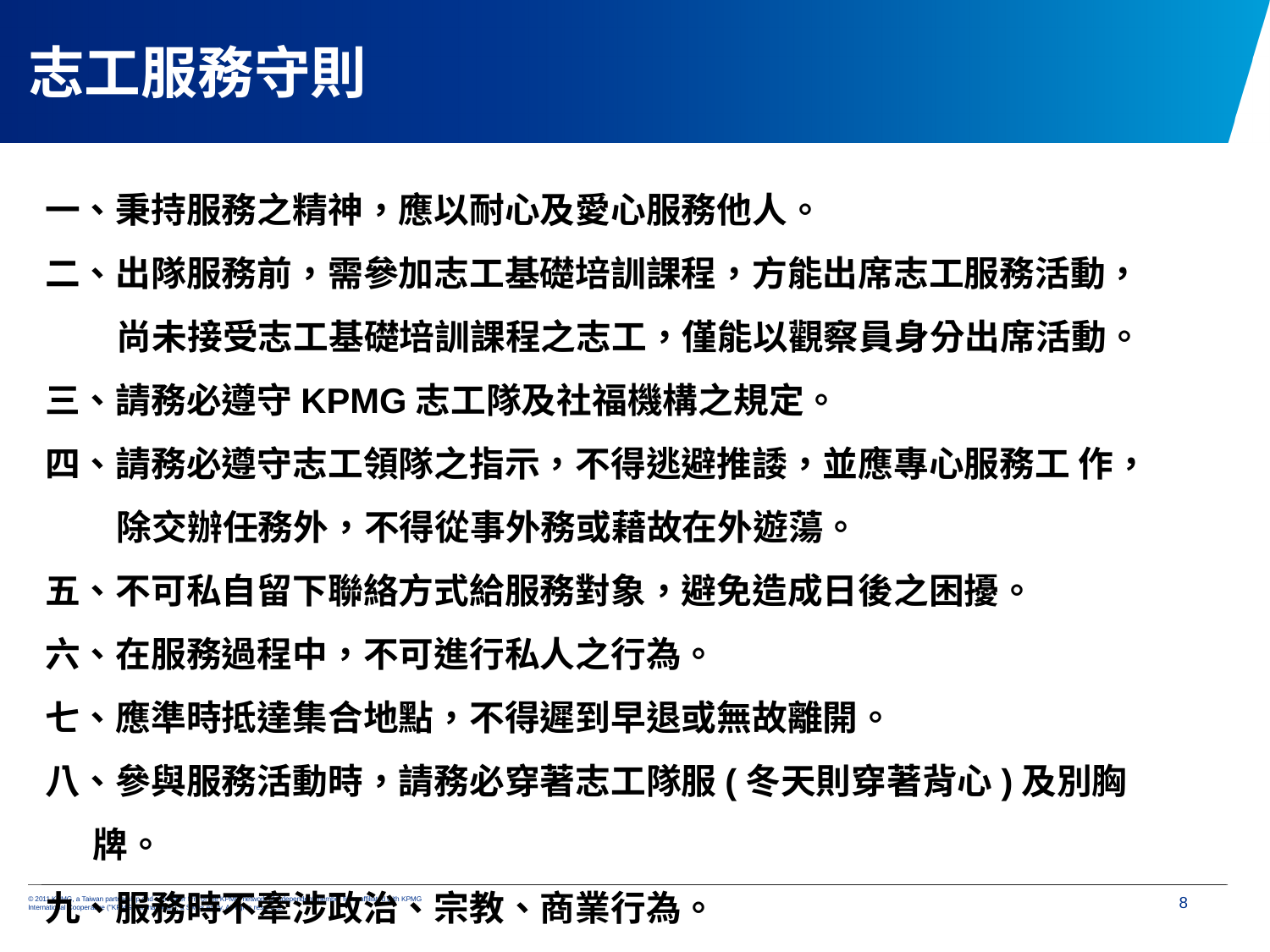

# 志工服務守則
一、秉持服務之精神，應以耐心及愛心服務他人。
二、出隊服務前，需參加志工基礎培訓課程，方能出席志工服務活動，
   尚未接受志工基礎培訓課程之志工，僅能以觀察員身分出席活動。
三、請務必遵守KPMG志工隊及社福機構之規定。
四、請務必遵守志工領隊之指示，不得逃避推諉，並應專心服務工 作，
   除交辦任務外，不得從事外務或藉故在外遊蕩。
五、不可私自留下聯絡方式給服務對象，避免造成日後之困擾。
六、在服務過程中，不可進行私人之行為。
七、應準時抵達集合地點，不得遲到早退或無故離開。
八、參與服務活動時，請務必穿著志工隊服(冬天則穿著背心)及別胸牌。
九、服務時不牽涉政治、宗教、商業行為。

8